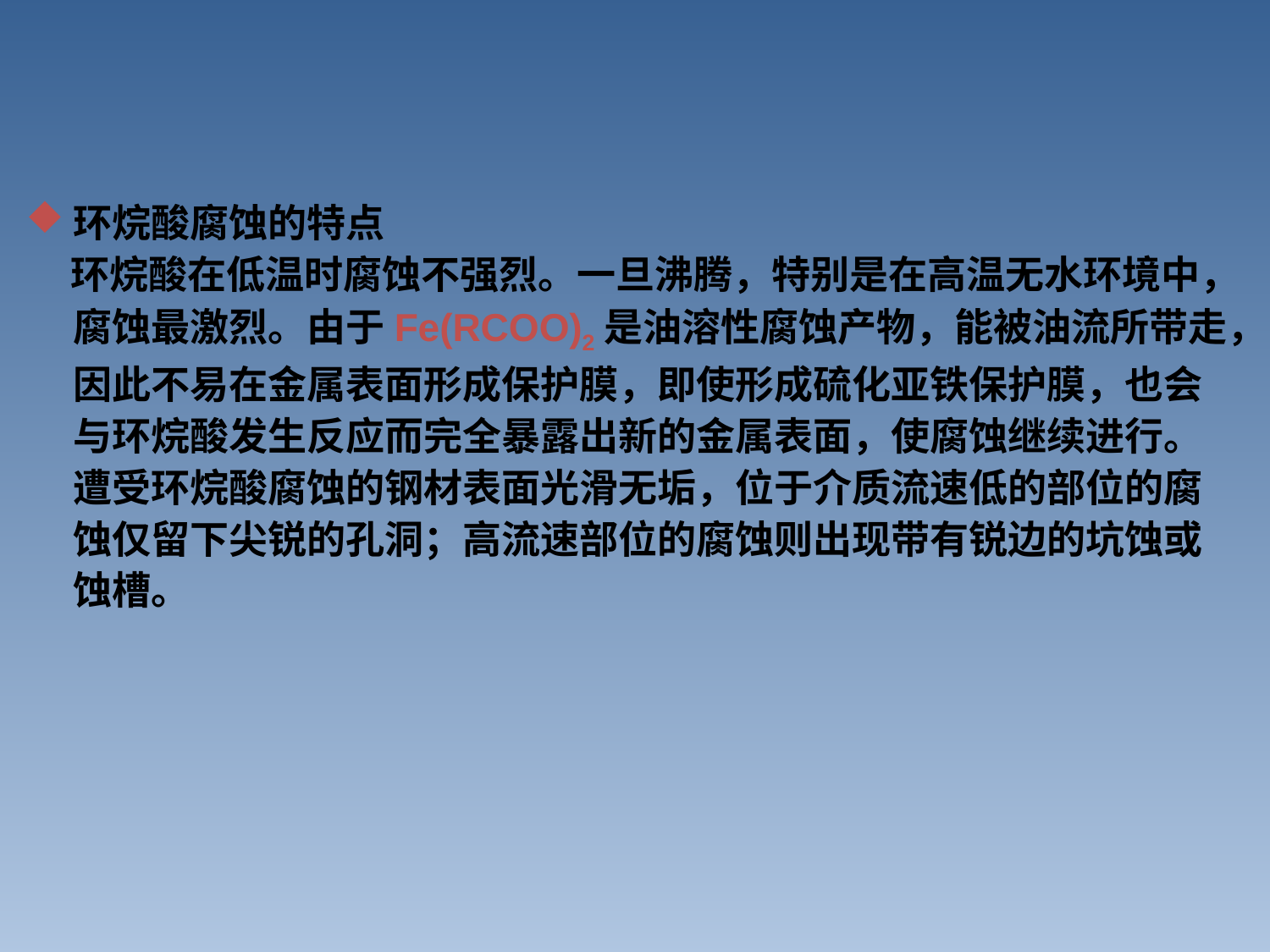

环烷酸腐蚀的特点
     环烷酸在低温时腐蚀不强烈。一旦沸腾，特别是在高温无水环境中，腐蚀最激烈。由于Fe(RCOO)2是油溶性腐蚀产物，能被油流所带走，因此不易在金属表面形成保护膜，即使形成硫化亚铁保护膜，也会与环烷酸发生反应而完全暴露出新的金属表面，使腐蚀继续进行。遭受环烷酸腐蚀的钢材表面光滑无垢，位于介质流速低的部位的腐蚀仅留下尖锐的孔洞；高流速部位的腐蚀则出现带有锐边的坑蚀或蚀槽。